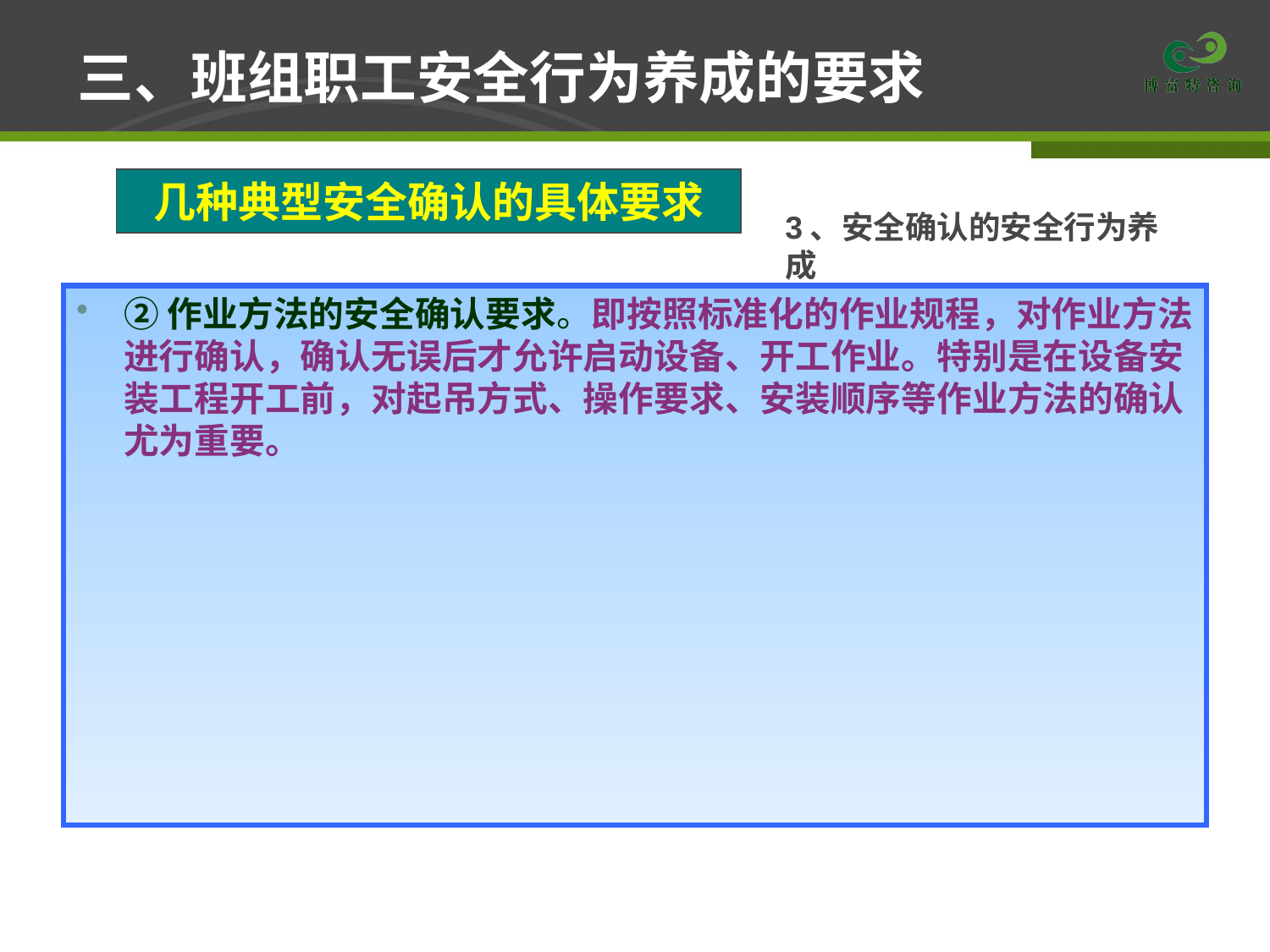

# 三、班组职工安全行为养成的要求
几种典型安全确认的具体要求
3、安全确认的安全行为养成
②作业方法的安全确认要求。即按照标准化的作业规程，对作业方法进行确认，确认无误后才允许启动设备、开工作业。特别是在设备安装工程开工前，对起吊方式、操作要求、安装顺序等作业方法的确认尤为重要。
56